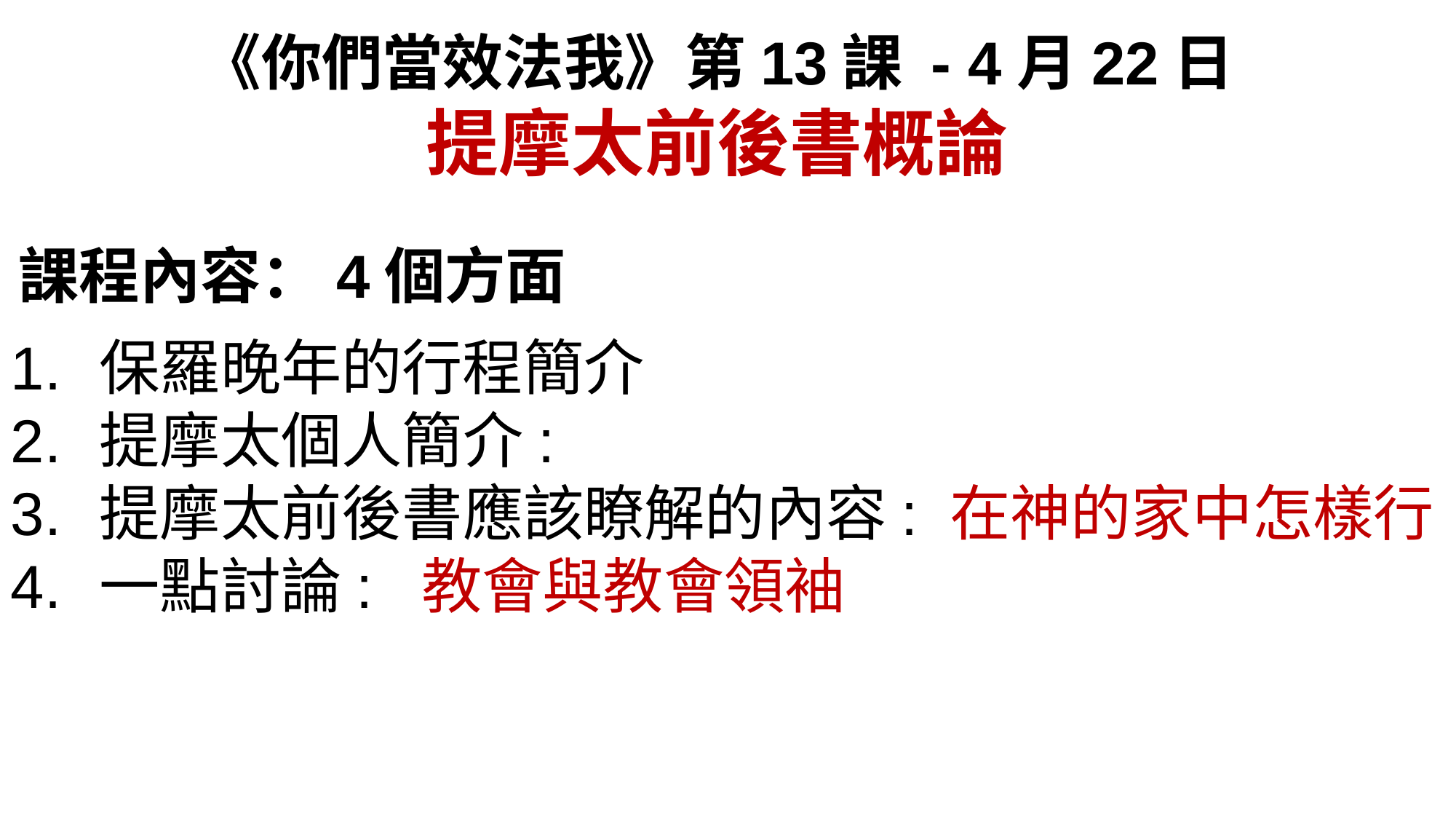

《你們當效法我》第13課 - 4月22日
提摩太前後書概論
課程內容：4個方面
保羅晚年的行程簡介
提摩太個人簡介:
提摩太前後書應該瞭解的內容: 在神的家中怎樣行
一點討論:  教會與教會領袖